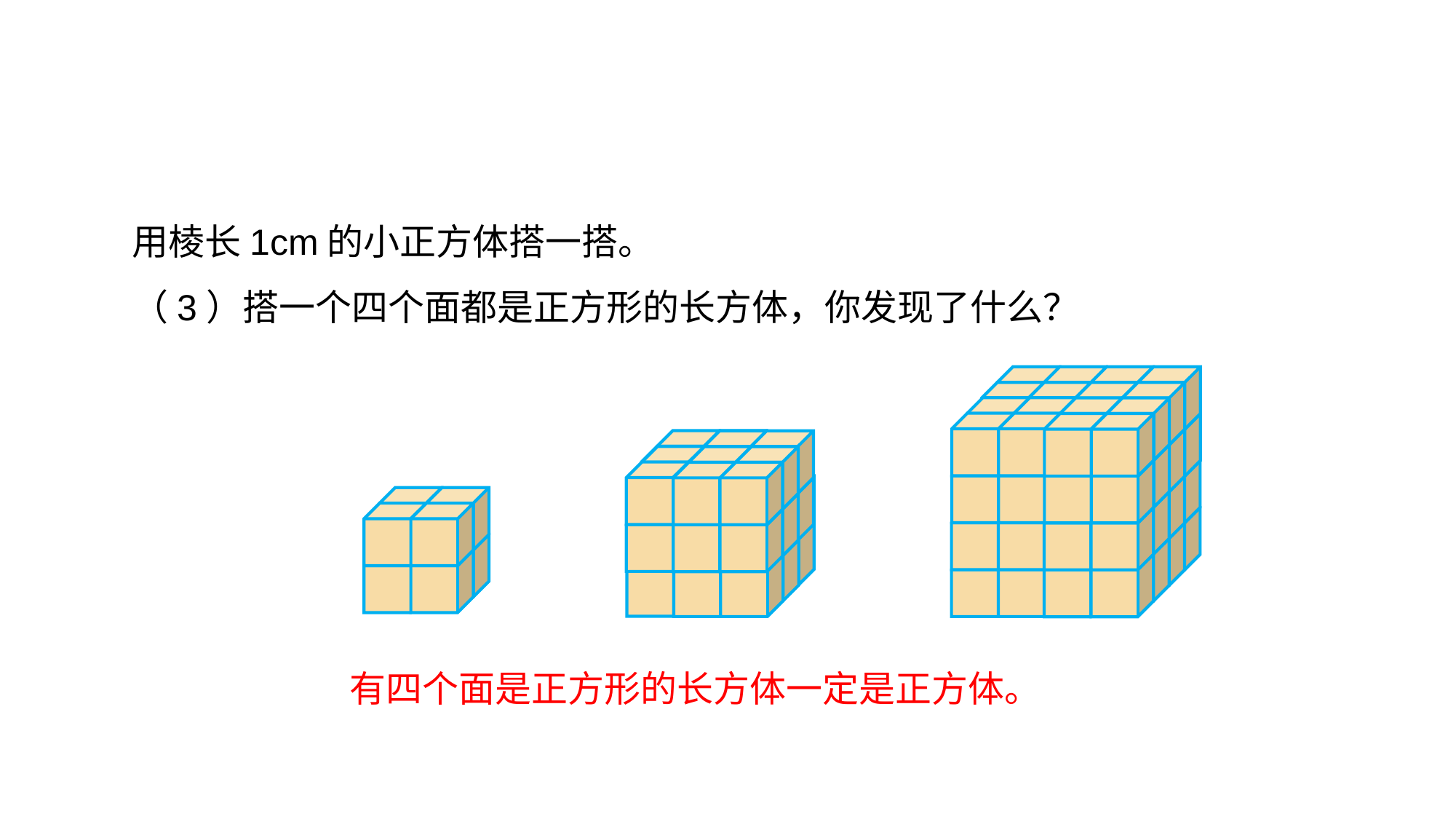

小试牛刀
用棱长1cm的小正方体搭一搭。
（3）搭一个四个面都是正方形的长方体，你发现了什么？

有四个面是正方形的长方体一定是正方体。